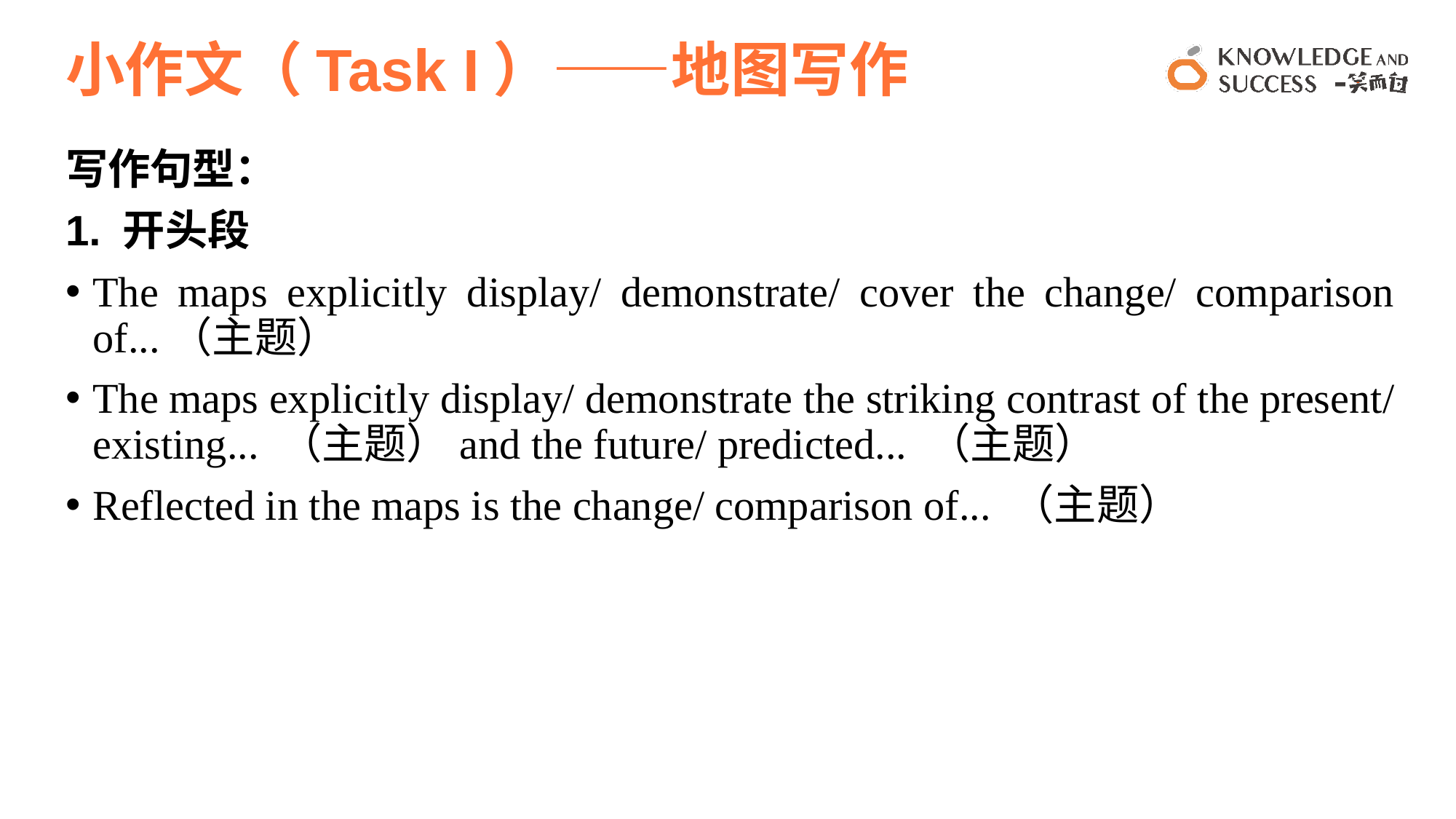

# 小作文（Task I）——地图写作
写作句型：
1. 开头段
The maps explicitly display/ demonstrate/ cover the change/ comparison of...（主题）
The maps explicitly display/ demonstrate the striking contrast of the present/ existing... （主题）and the future/ predicted... （主题）
Reflected in the maps is the change/ comparison of... （主题）

38